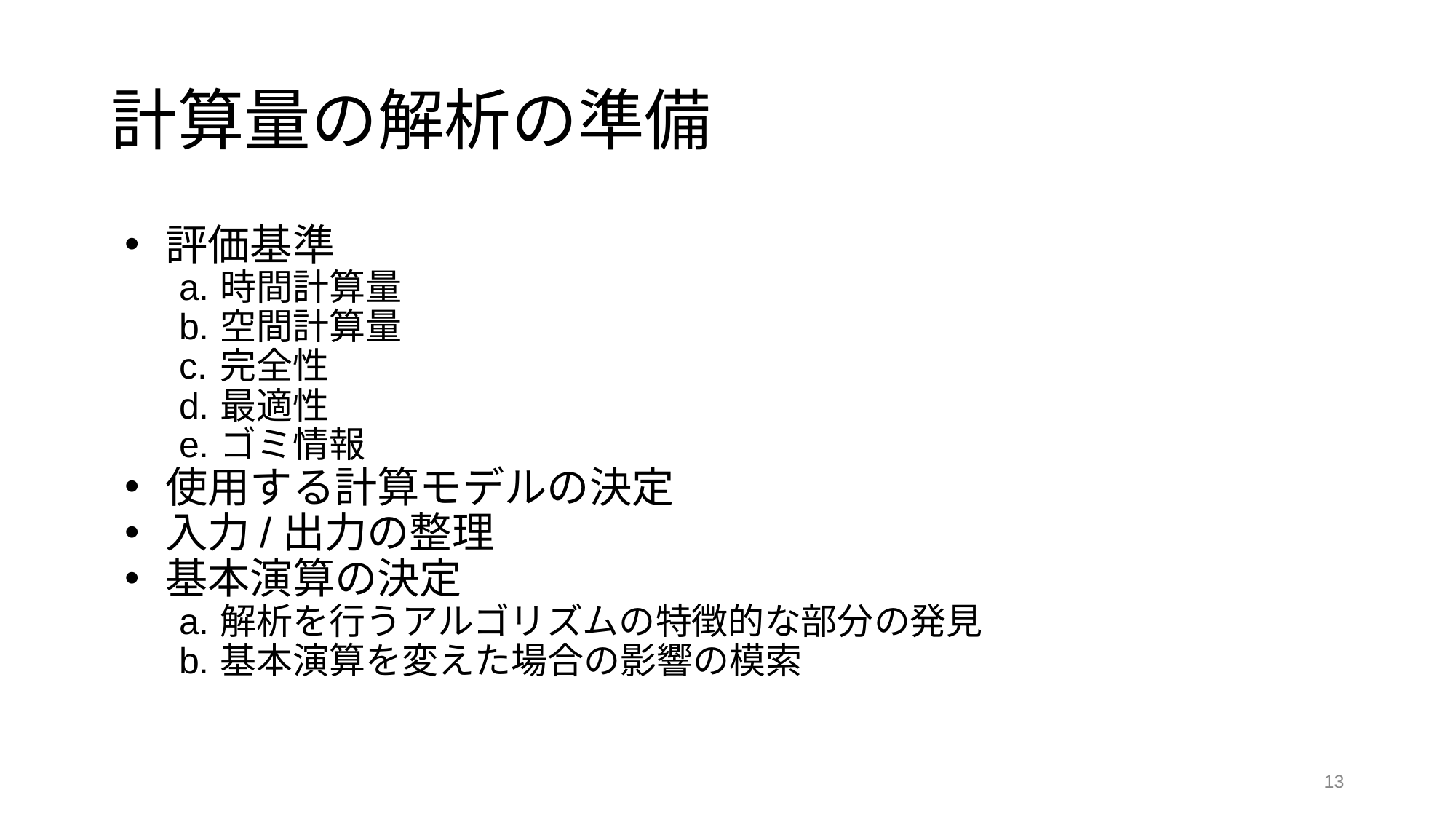

# 計算量の解析の準備
評価基準
時間計算量
空間計算量
完全性
最適性
ゴミ情報
使用する計算モデルの決定
入力/出力の整理
基本演算の決定
解析を行うアルゴリズムの特徴的な部分の発見
基本演算を変えた場合の影響の模索

13